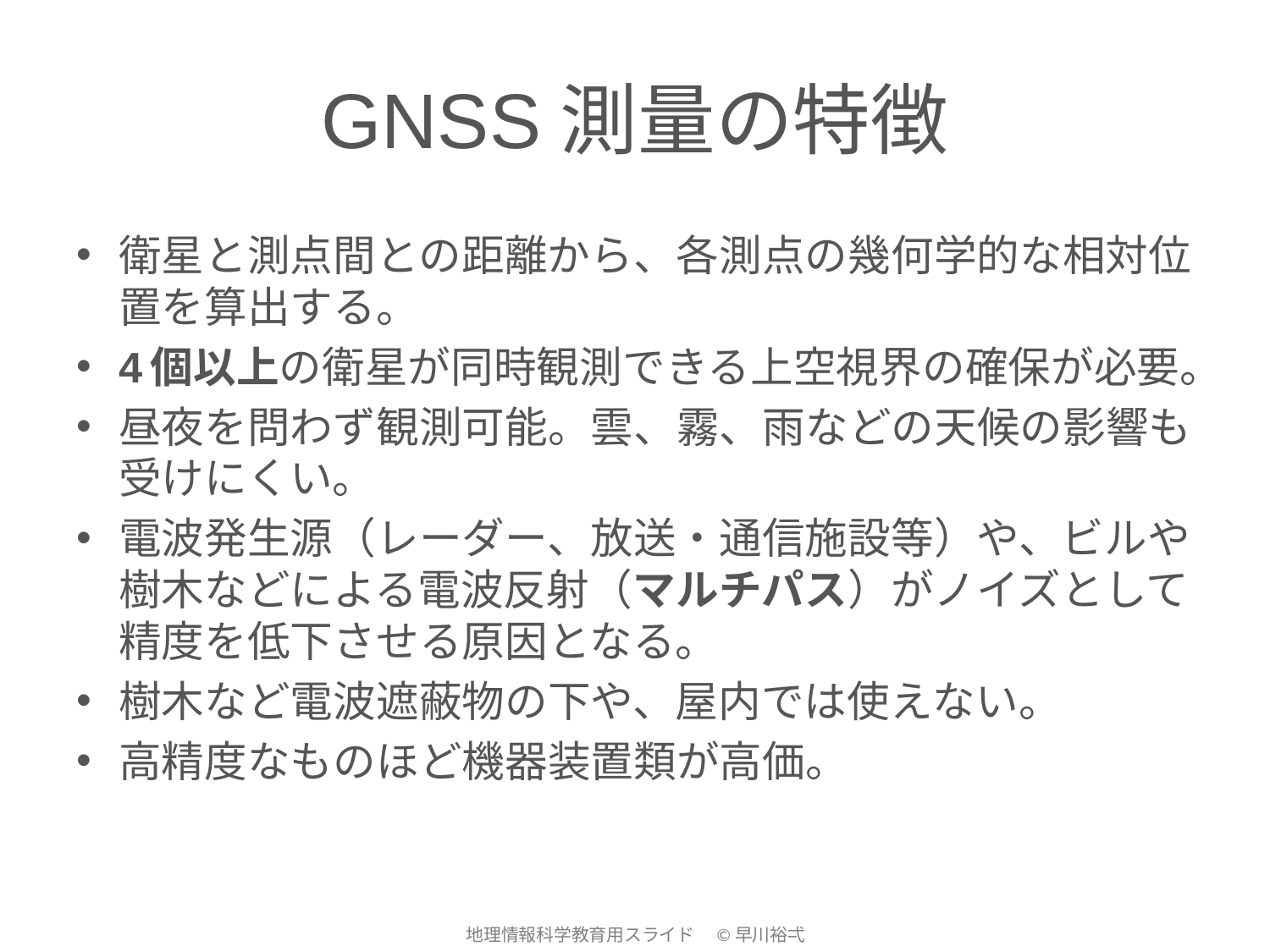

# GNSS測量の特徴
衛星と測点間との距離から、各測点の幾何学的な相対位置を算出する。
4個以上の衛星が同時観測できる上空視界の確保が必要。
昼夜を問わず観測可能。雲、霧、雨などの天候の影響も受けにくい。
電波発生源（レーダー、放送・通信施設等）や、ビルや樹木などによる電波反射（マルチパス）がノイズとして精度を低下させる原因となる。
樹木など電波遮蔽物の下や、屋内では使えない。
高精度なものほど機器装置類が高価。